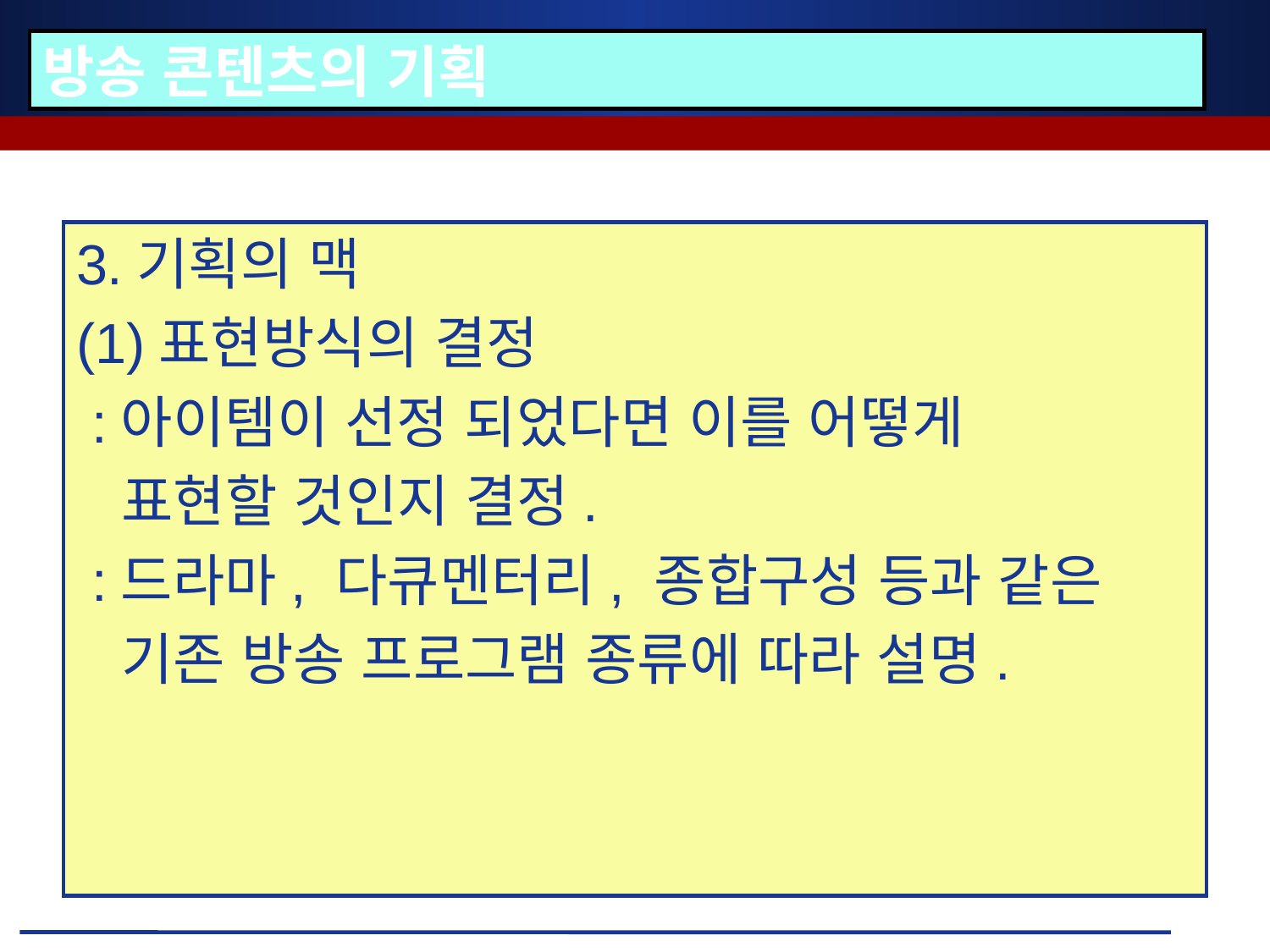

# 방송 콘텐츠의 기획
3.기획의 맥
(1)표현방식의 결정
 :아이템이 선정 되었다면 이를 어떻게
  표현할 것인지 결정.
 :드라마, 다큐멘터리, 종합구성 등과 같은
  기존 방송 프로그램 종류에 따라 설명.